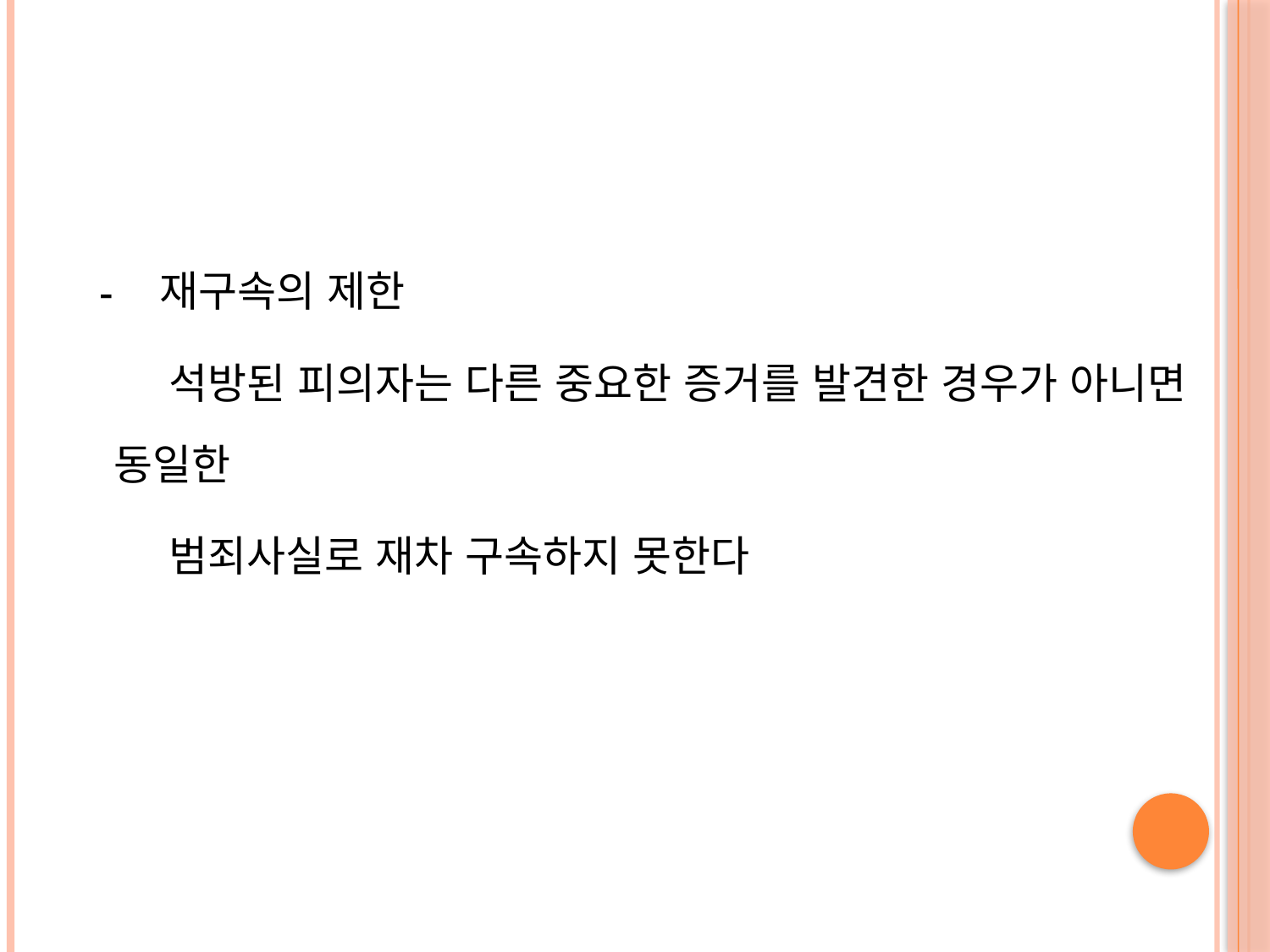

#
  -   재구속의 제한
       석방된 피의자는 다른 중요한 증거를 발견한 경우가 아니면 동일한
       범죄사실로 재차 구속하지 못한다